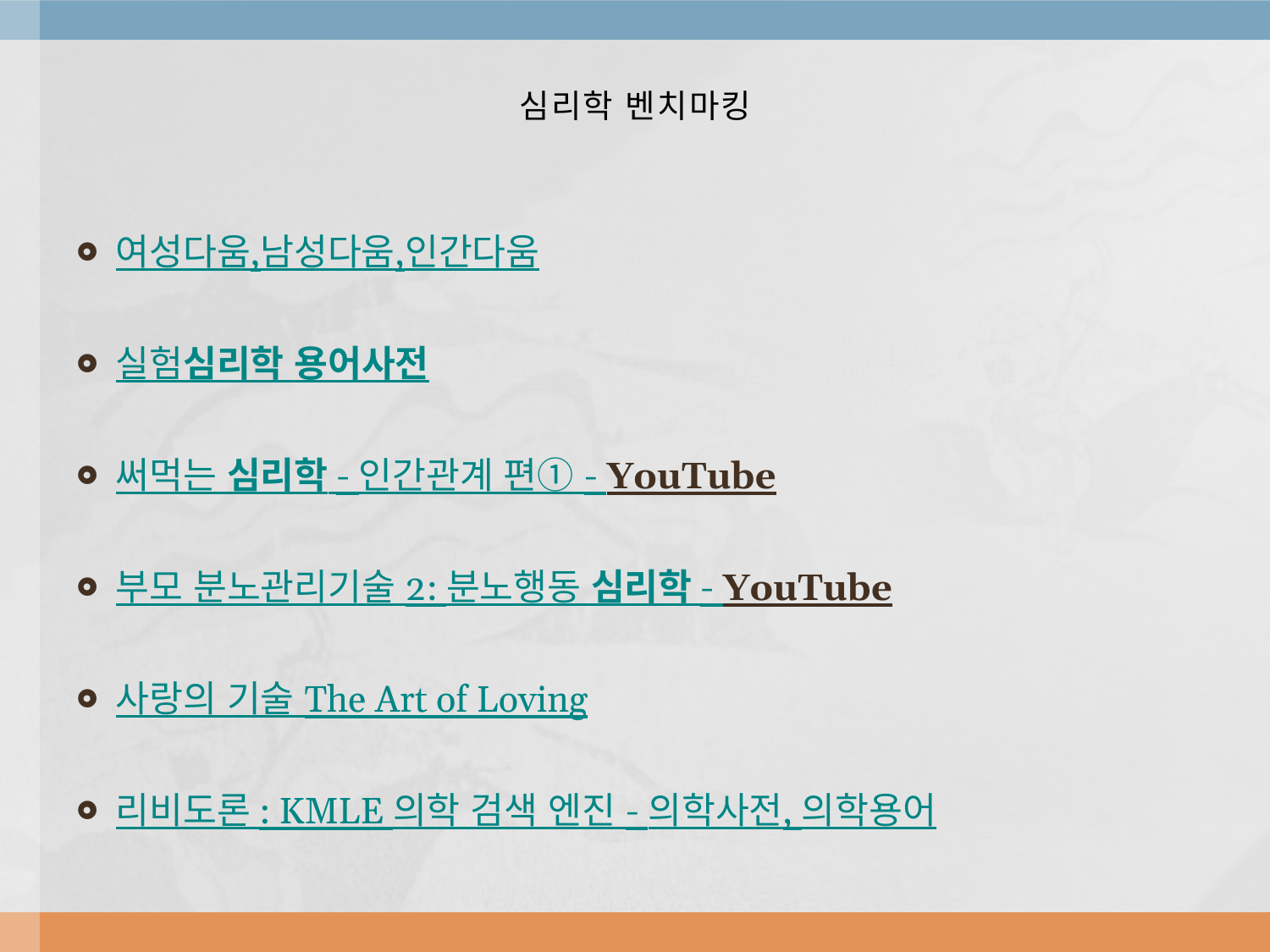

# 심리학 벤치마킹
여성다움,남성다움,인간다움

실험심리학 용어사전

써먹는 심리학 - 인간관계 편① - YouTube

부모 분노관리기술 2: 분노행동 심리학 - YouTube

사랑의 기술 The Art of Loving

리비도론 : KMLE 의학 검색 엔진 - 의학사전, 의학용어